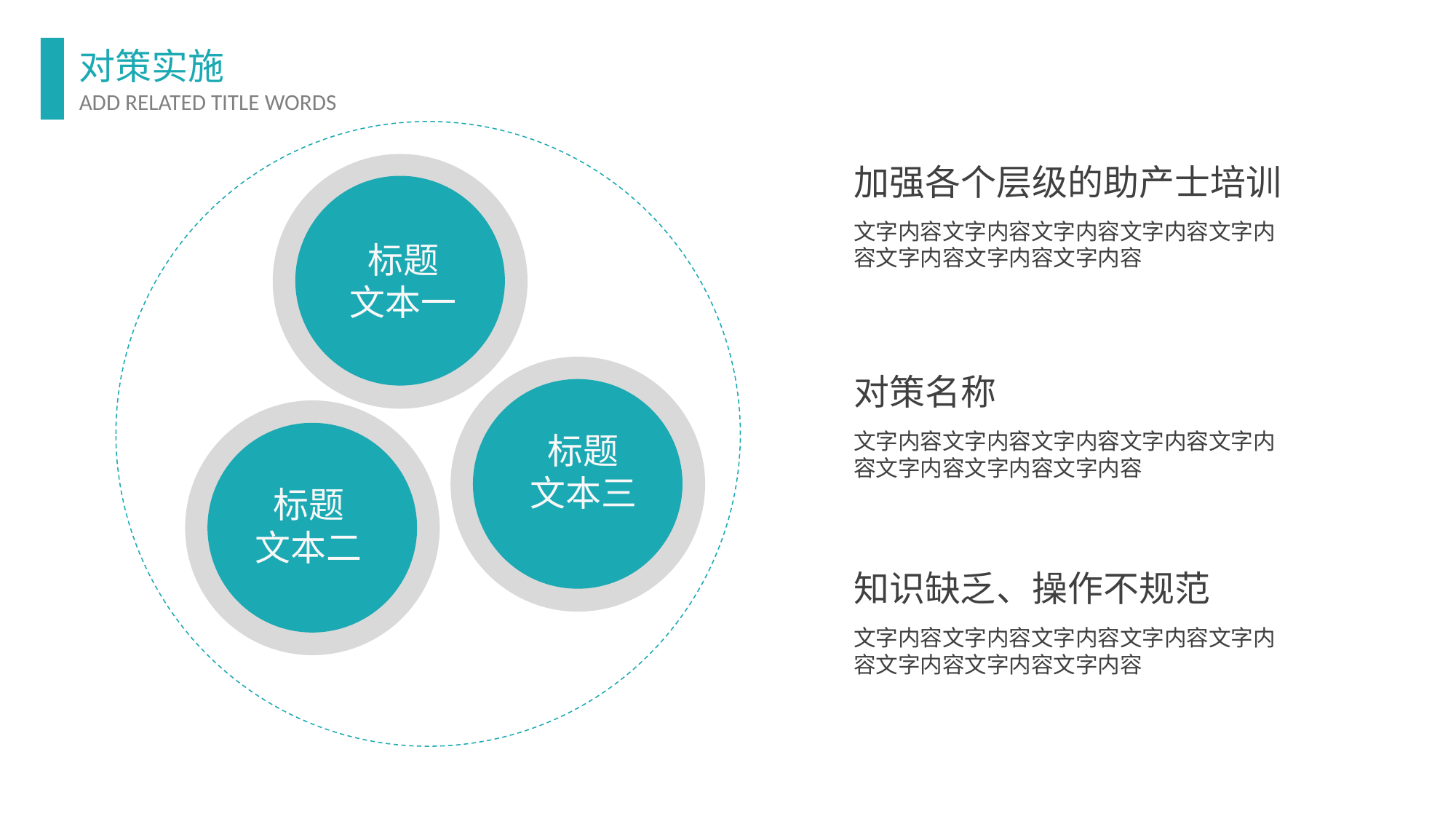

对策实施
ADD RELATED TITLE WORDS

加强各个层级的助产士培训

文字内容文字内容文字内容文字内容文字内容文字内容文字内容文字内容
标题
文本一

对策名称

文字内容文字内容文字内容文字内容文字内容文字内容文字内容文字内容
标题
文本三

标题
文本二
知识缺乏、操作不规范
文字内容文字内容文字内容文字内容文字内容文字内容文字内容文字内容